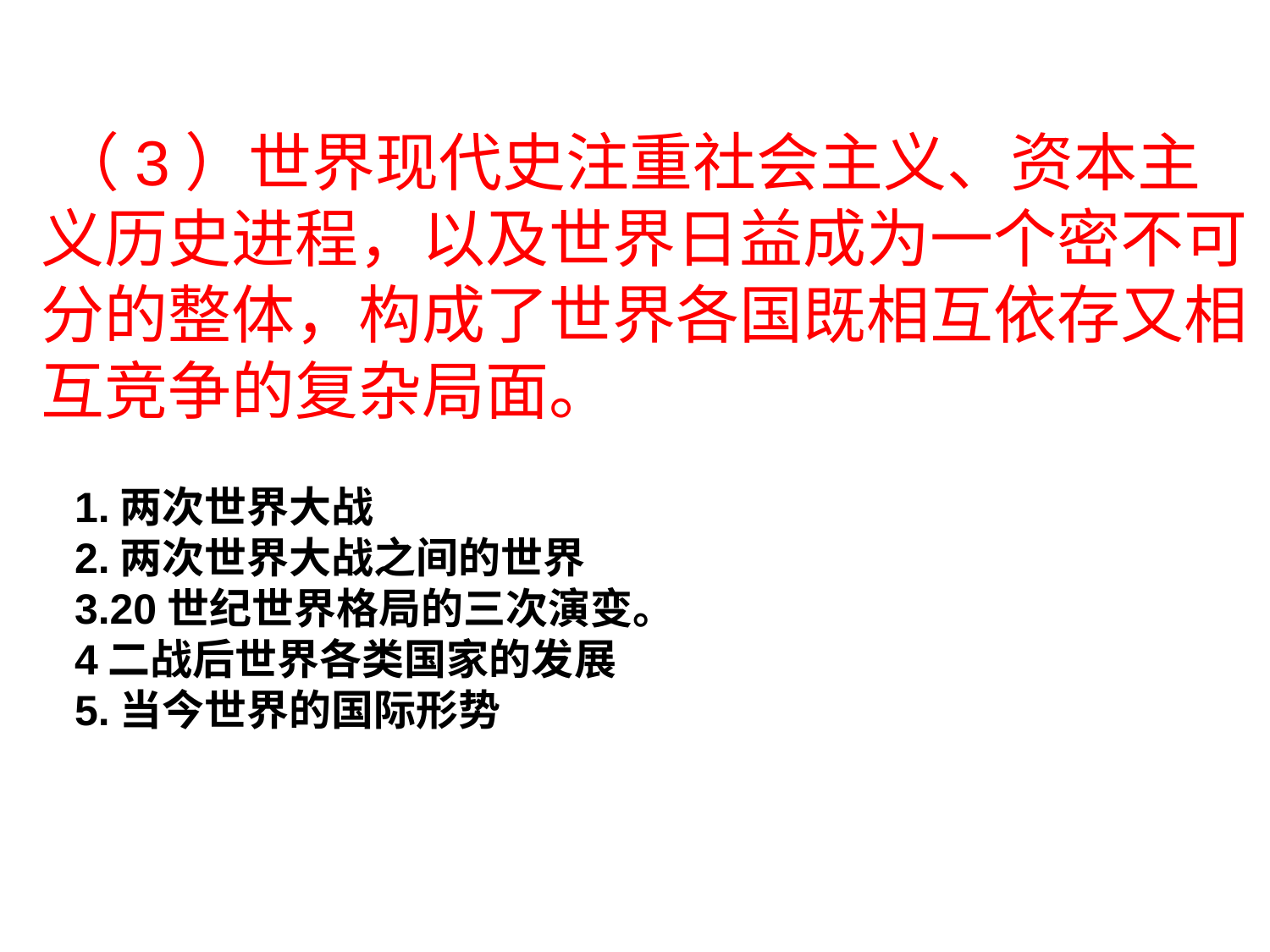

（3）世界现代史注重社会主义、资本主义历史进程，以及世界日益成为一个密不可分的整体，构成了世界各国既相互依存又相互竞争的复杂局面。

1.两次世界大战
2.两次世界大战之间的世界
3.20世纪世界格局的三次演变。
4二战后世界各类国家的发展
5.当今世界的国际形势